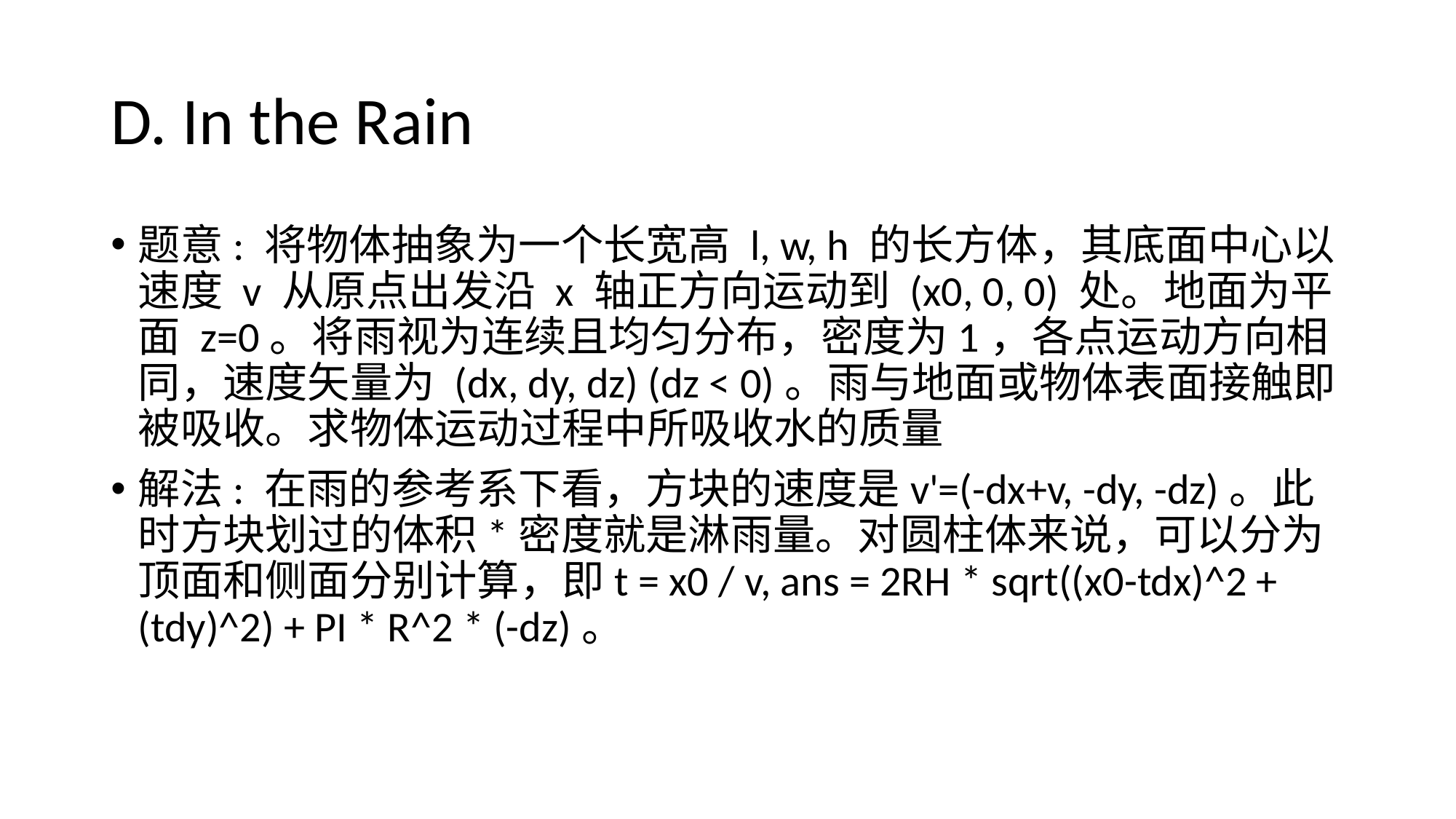

# D. In the Rain
题意: 将物体抽象为一个长宽高 l, w, h 的长方体，其底面中心以速度 v 从原点出发沿 x 轴正方向运动到 (x0, 0, 0) 处。地面为平面 z=0。将雨视为连续且均匀分布，密度为1，各点运动方向相同，速度矢量为 (dx, dy, dz) (dz < 0)。雨与地面或物体表面接触即被吸收。求物体运动过程中所吸收水的质量
解法: 在雨的参考系下看，方块的速度是v'=(-dx+v, -dy, -dz)。此时方块划过的体积*密度就是淋雨量。对圆柱体来说，可以分为顶面和侧面分别计算，即t = x0 / v, ans = 2RH * sqrt((x0-tdx)^2 + (tdy)^2) + PI * R^2 * (-dz)。